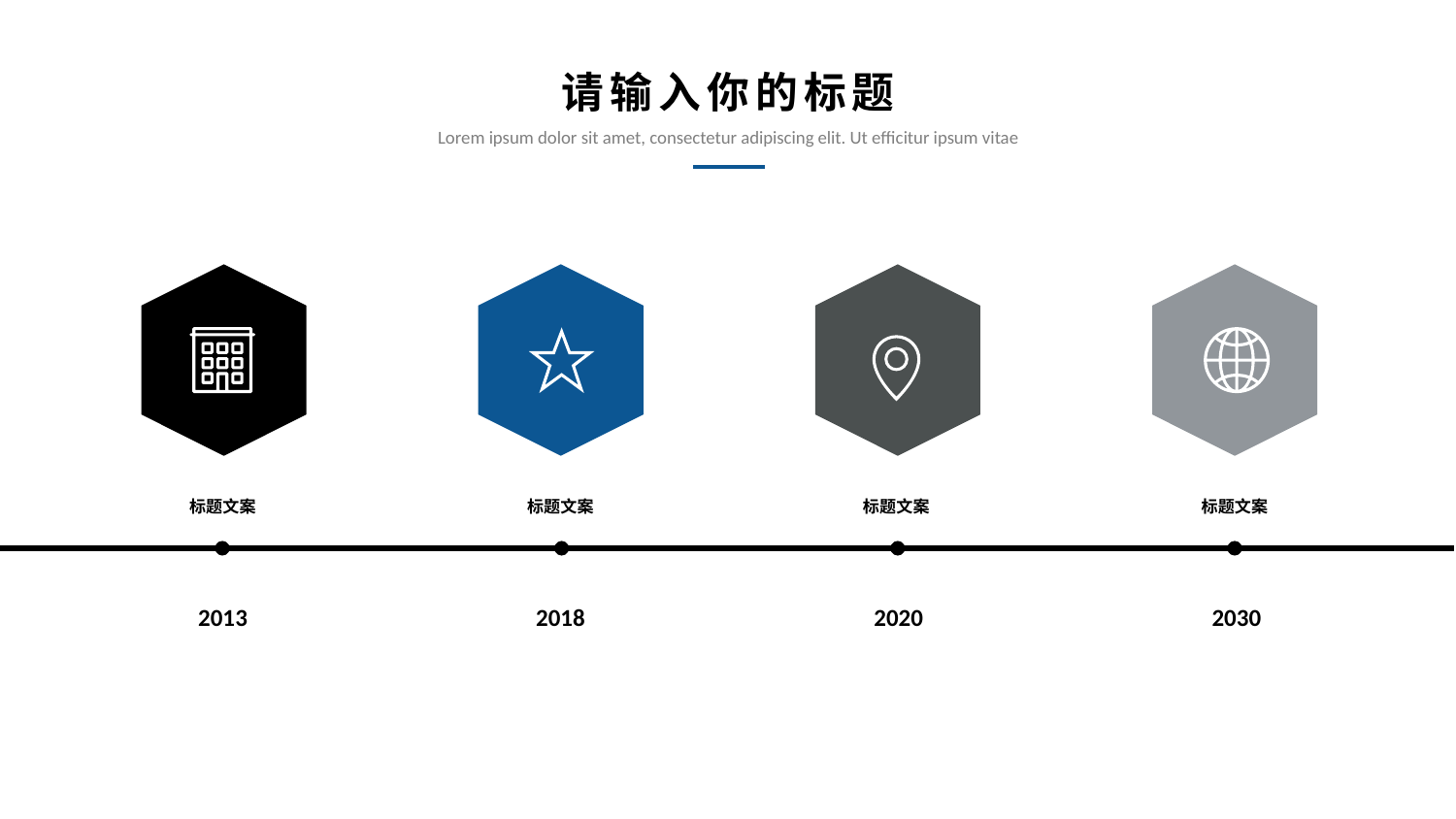

请输入你的标题
Lorem ipsum dolor sit amet, consectetur adipiscing elit. Ut efficitur ipsum vitae

标题文案
标题文案
标题文案
标题文案

2013
2018
2020
2030